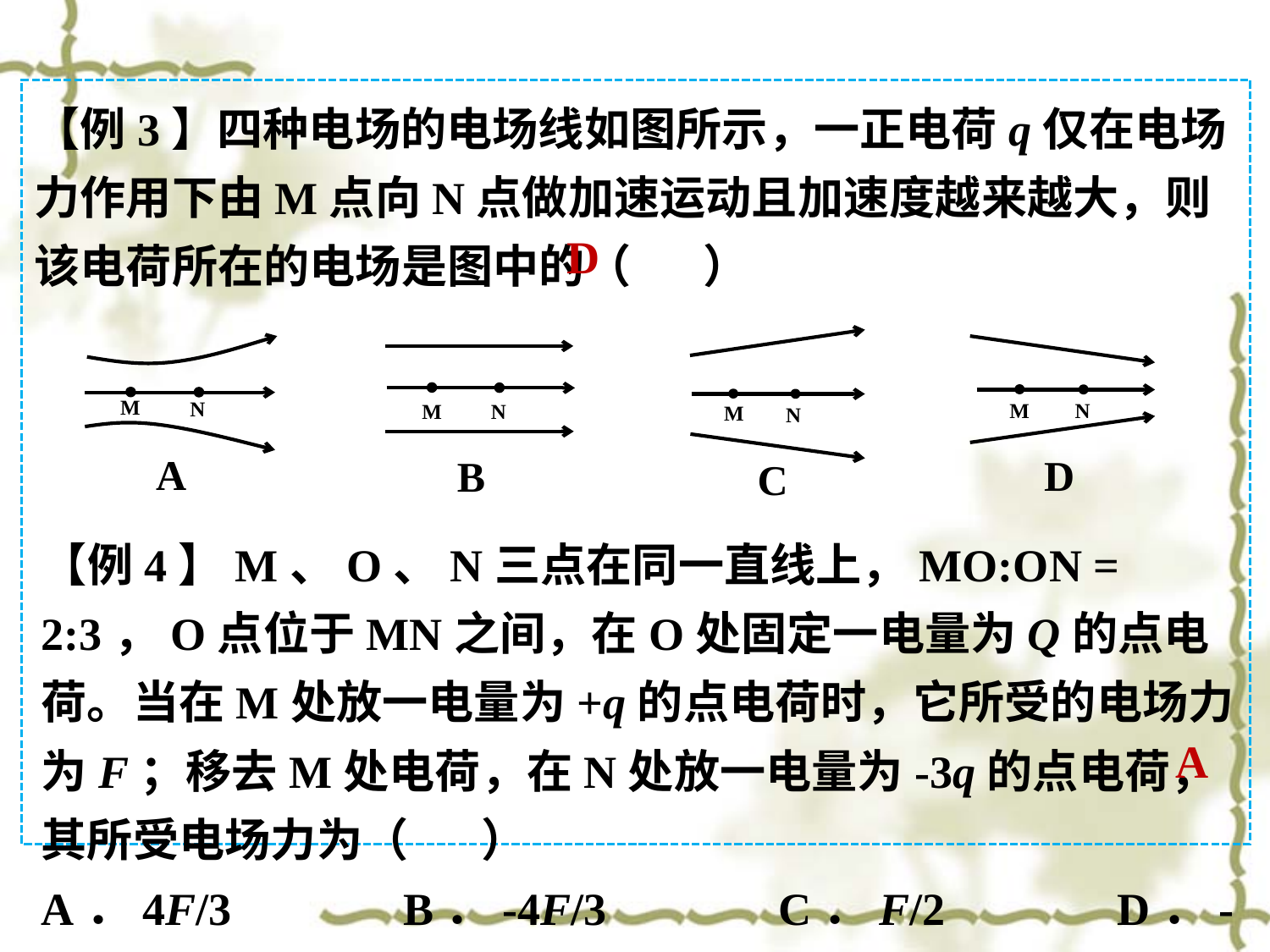

【例3】四种电场的电场线如图所示，一正电荷q仅在电场力作用下由M点向N点做加速运动且加速度越来越大，则该电荷所在的电场是图中的（       ）

D

M
N
C

N
M
D

M

N

A

N
M
B
【例4】M、O、N三点在同一直线上，MO:ON = 2:3，O点位于MN之间，在O处固定一电量为Q的点电荷。当在M处放一电量为+q的点电荷时，它所受的电场力为F；移去M处电荷，在N处放一电量为-3q的点电荷，其所受电场力为（       ）
A．4F/3               B．-4F/3               C．F/2               D．-F/2
A